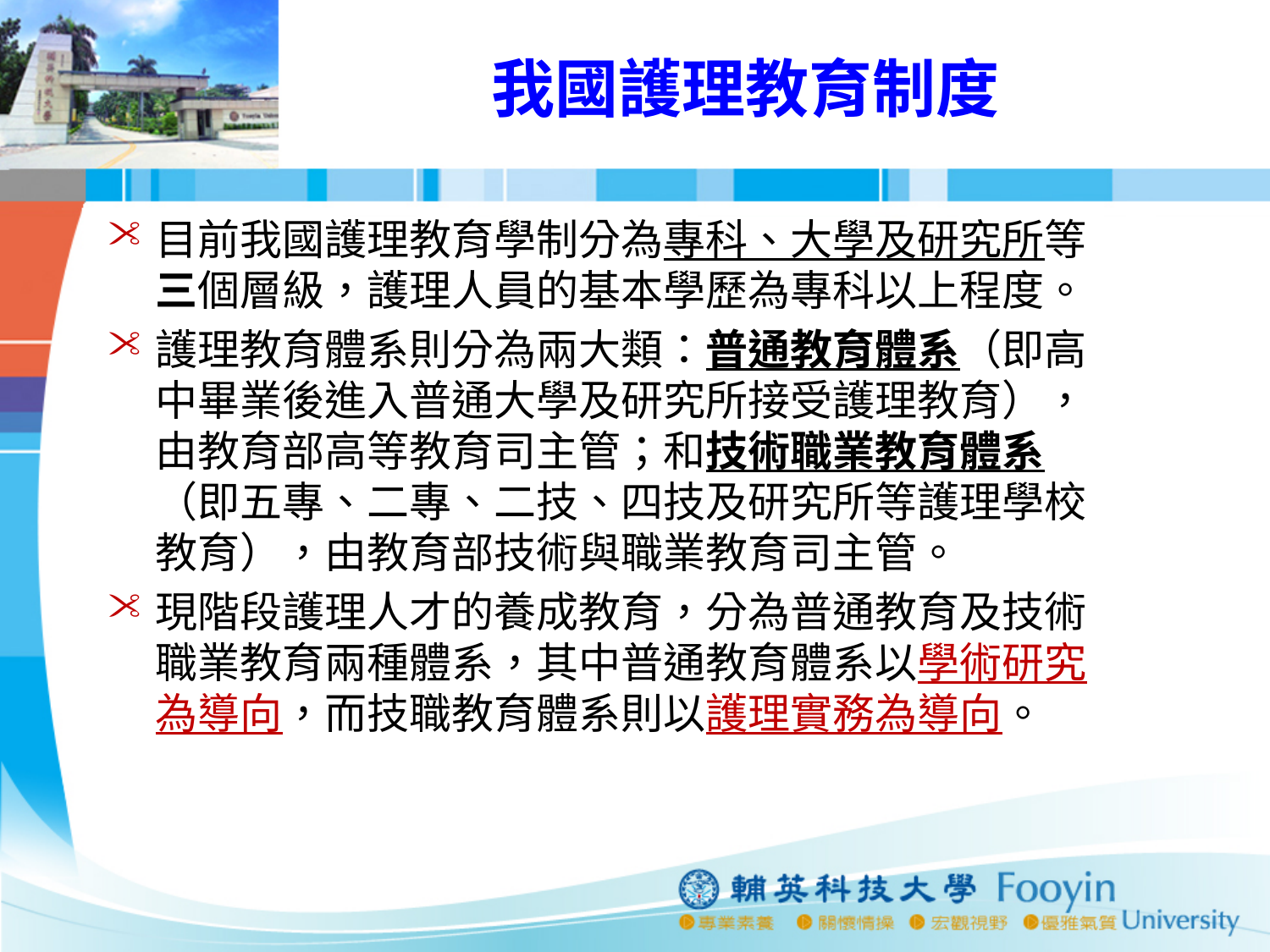

# 我國護理教育制度
目前我國護理教育學制分為專科、大學及研究所等三個層級，護理人員的基本學歷為專科以上程度。
護理教育體系則分為兩大類：普通教育體系（即高中畢業後進入普通大學及研究所接受護理教育），由教育部高等教育司主管；和技術職業教育體系（即五專、二專、二技、四技及研究所等護理學校教育），由教育部技術與職業教育司主管。
現階段護理人才的養成教育，分為普通教育及技術職業教育兩種體系，其中普通教育體系以學術研究為導向，而技職教育體系則以護理實務為導向。